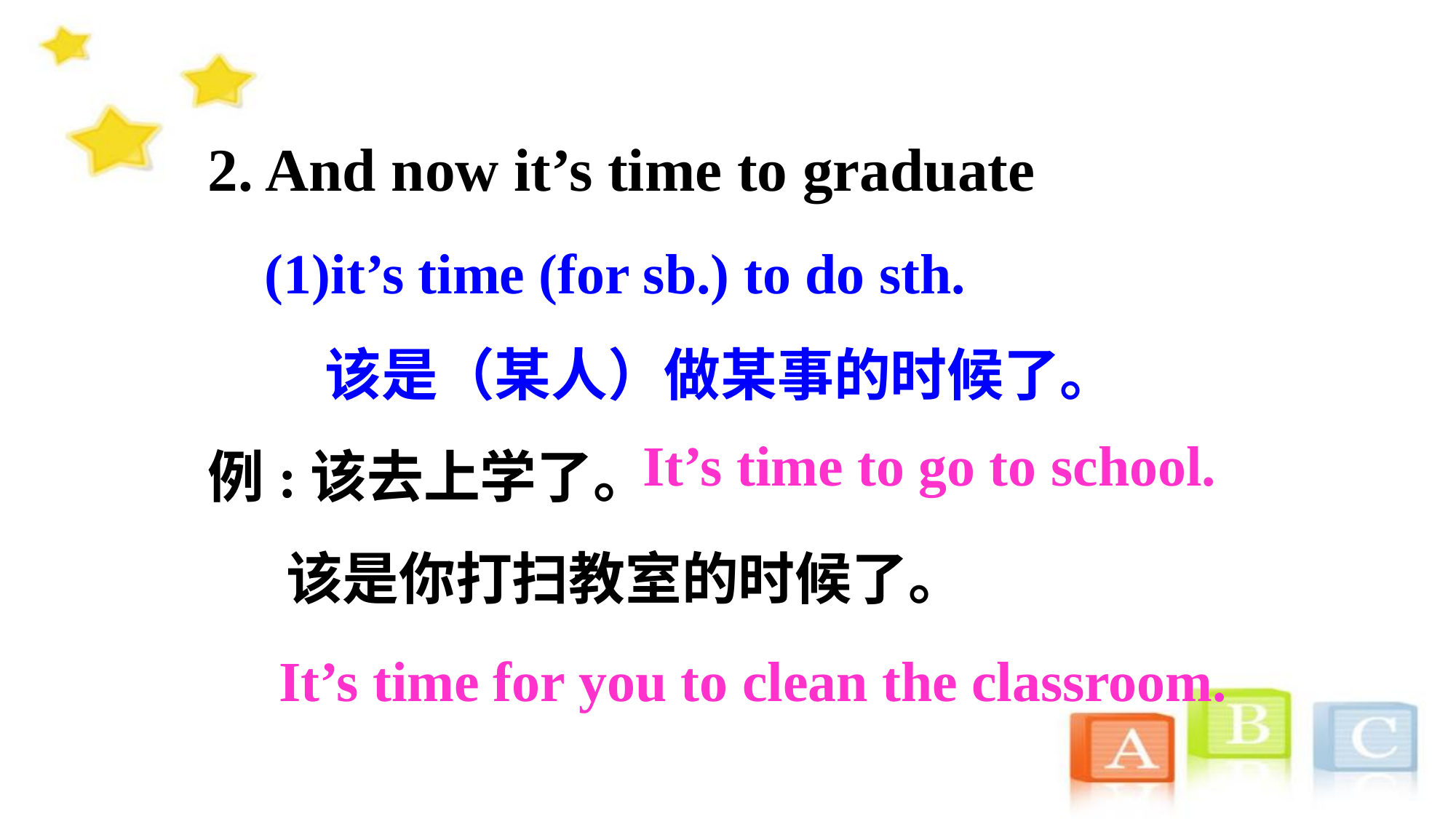

2. And now it’s time to graduate
    (1)it’s time (for sb.) to do sth.
        该是（某人）做某事的时候了。
例:该去上学了。
     该是你打扫教室的时候了。
     It’s time for you to clean the classroom.
It’s time to go to school.